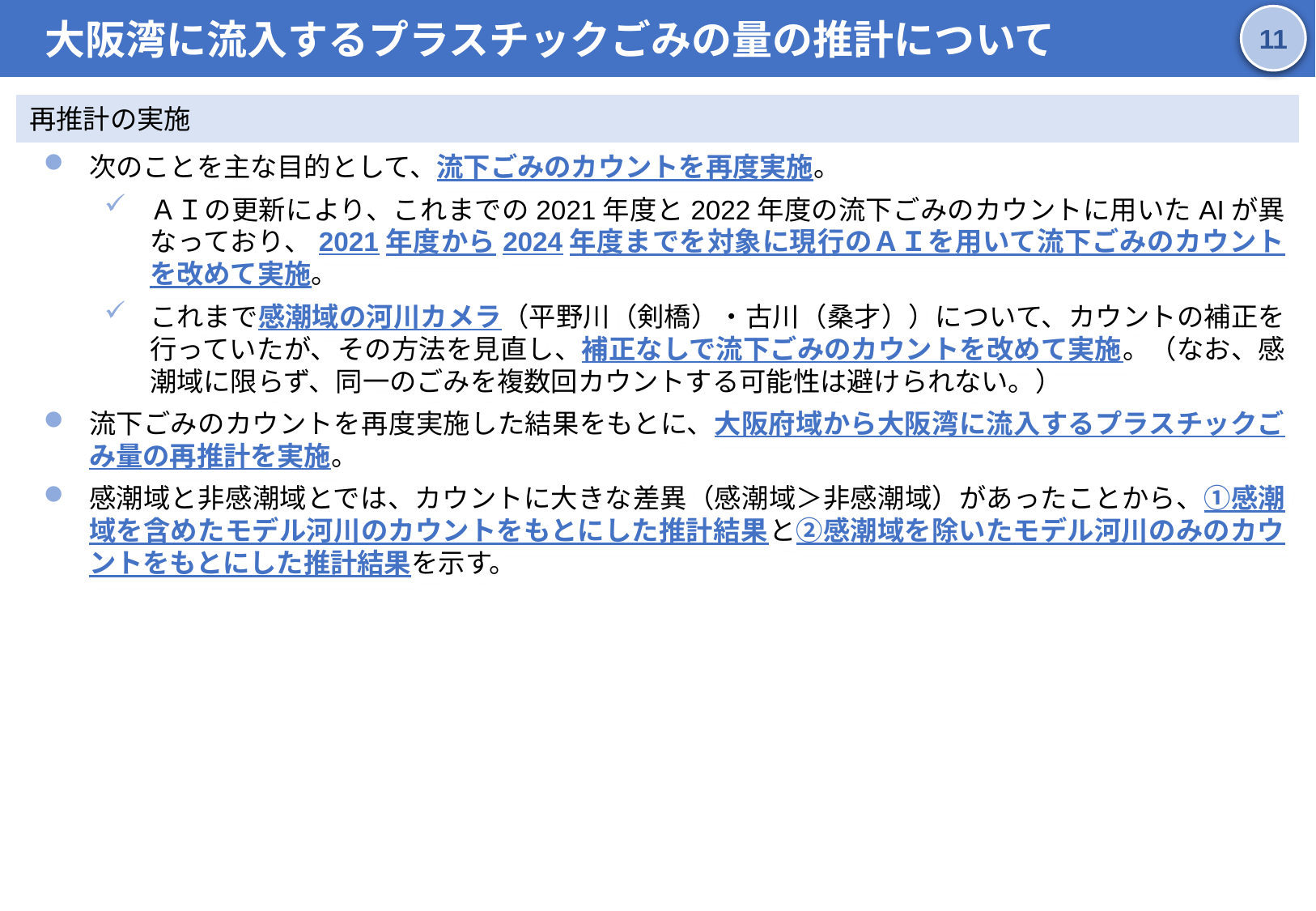

大阪湾に流入するプラスチックごみの量の推計について
11
再推計の実施
次のことを主な目的として、流下ごみのカウントを再度実施。
ＡＩの更新により、これまでの2021年度と2022年度の流下ごみのカウントに用いたAIが異なっており、2021年度から2024年度までを対象に現行のＡＩを用いて流下ごみのカウントを改めて実施。
これまで感潮域の河川カメラ（平野川（剣橋）・古川（桑才））について、カウントの補正を行っていたが、その方法を見直し、補正なしで流下ごみのカウントを改めて実施。（なお、感潮域に限らず、同一のごみを複数回カウントする可能性は避けられない。）
流下ごみのカウントを再度実施した結果をもとに、大阪府域から大阪湾に流入するプラスチックごみ量の再推計を実施。
感潮域と非感潮域とでは、カウントに大きな差異（感潮域＞非感潮域）があったことから、①感潮域を含めたモデル河川のカウントをもとにした推計結果と②感潮域を除いたモデル河川のみのカウントをもとにした推計結果を示す。